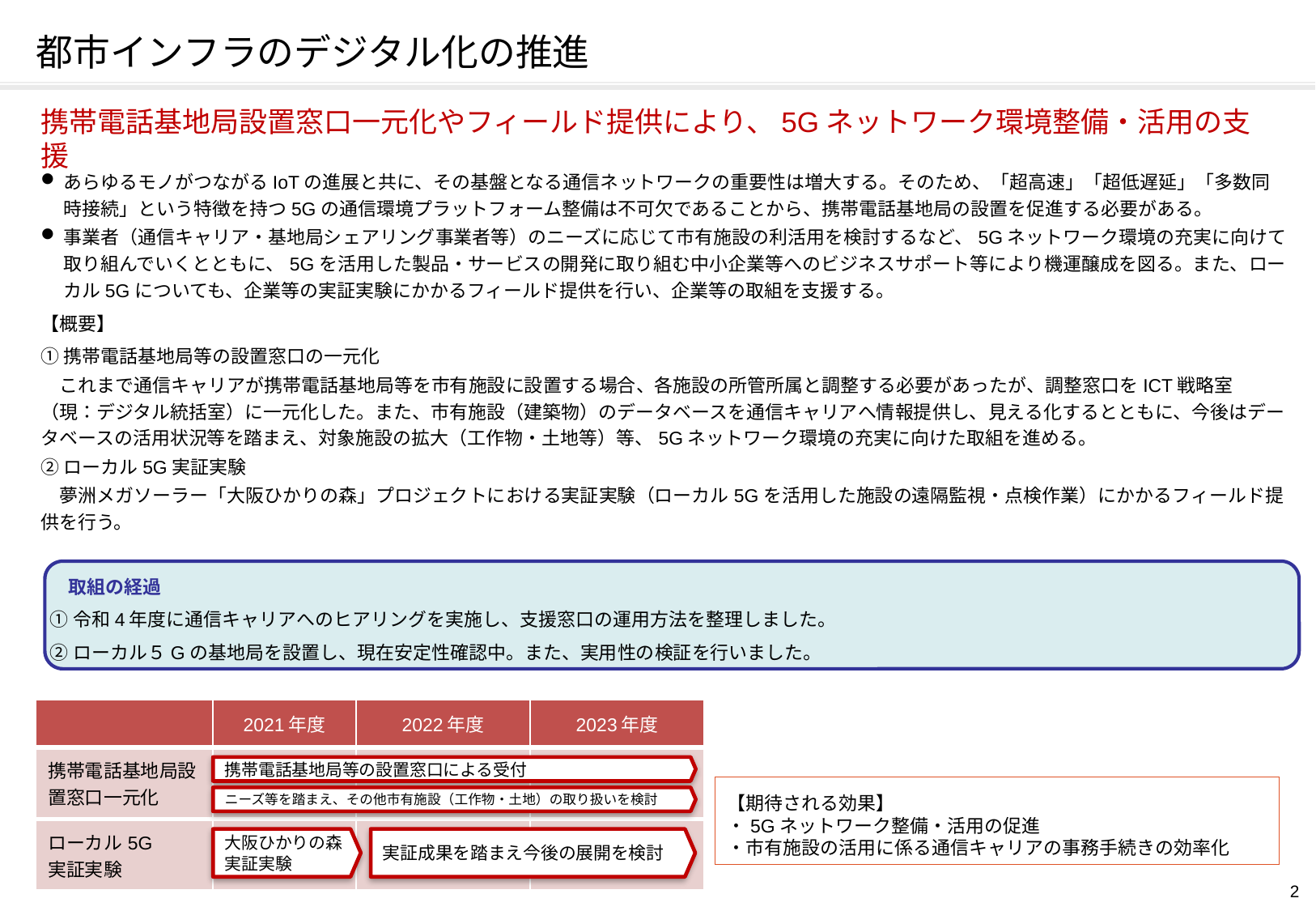

# 都市インフラのデジタル化の推進
携帯電話基地局設置窓口一元化やフィールド提供により、5Gネットワーク環境整備・活用の支援
あらゆるモノがつながるIoTの進展と共に、その基盤となる通信ネットワークの重要性は増大する。そのため、「超高速」「超低遅延」「多数同時接続」という特徴を持つ5Gの通信環境プラットフォーム整備は不可欠であることから、携帯電話基地局の設置を促進する必要がある。
事業者（通信キャリア・基地局シェアリング事業者等）のニーズに応じて市有施設の利活用を検討するなど、5Gネットワーク環境の充実に向けて取り組んでいくとともに、5Gを活用した製品・サービスの開発に取り組む中小企業等へのビジネスサポート等により機運醸成を図る。また、ローカル5Gについても、企業等の実証実験にかかるフィールド提供を行い、企業等の取組を支援する。
【概要】
①携帯電話基地局等の設置窓口の一元化
　これまで通信キャリアが携帯電話基地局等を市有施設に設置する場合、各施設の所管所属と調整する必要があったが、調整窓口をICT戦略室（現：デジタル統括室）に一元化した。また、市有施設（建築物）のデータベースを通信キャリアへ情報提供し、見える化するとともに、今後はデータベースの活用状況等を踏まえ、対象施設の拡大（工作物・土地等）等、5Gネットワーク環境の充実に向けた取組を進める。
②ローカル5G実証実験
　夢洲メガソーラー「大阪ひかりの森」プロジェクトにおける実証実験（ローカル5Gを活用した施設の遠隔監視・点検作業）にかかるフィールド提供を行う。

　取組の経過
①令和4年度に通信キャリアへのヒアリングを実施し、支援窓口の運用方法を整理しました。
②ローカル５Gの基地局を設置し、現在安定性確認中。また、実用性の検証を行いました。
|  | 2021年度 | 2022年度 | 2023年度 |
| --- | --- | --- | --- |
| 携帯電話基地局設置窓口一元化 |  |  |  |
| ローカル5G 実証実験 |  |  |  |
携帯電話基地局等の設置窓口による受付
【期待される効果】
・5Gネットワーク整備・活用の促進
・市有施設の活用に係る通信キャリアの事務手続きの効率化
ニーズ等を踏まえ、その他市有施設（工作物・土地）の取り扱いを検討
大阪ひかりの森
実証実験
実証成果を踏まえ今後の展開を検討
2